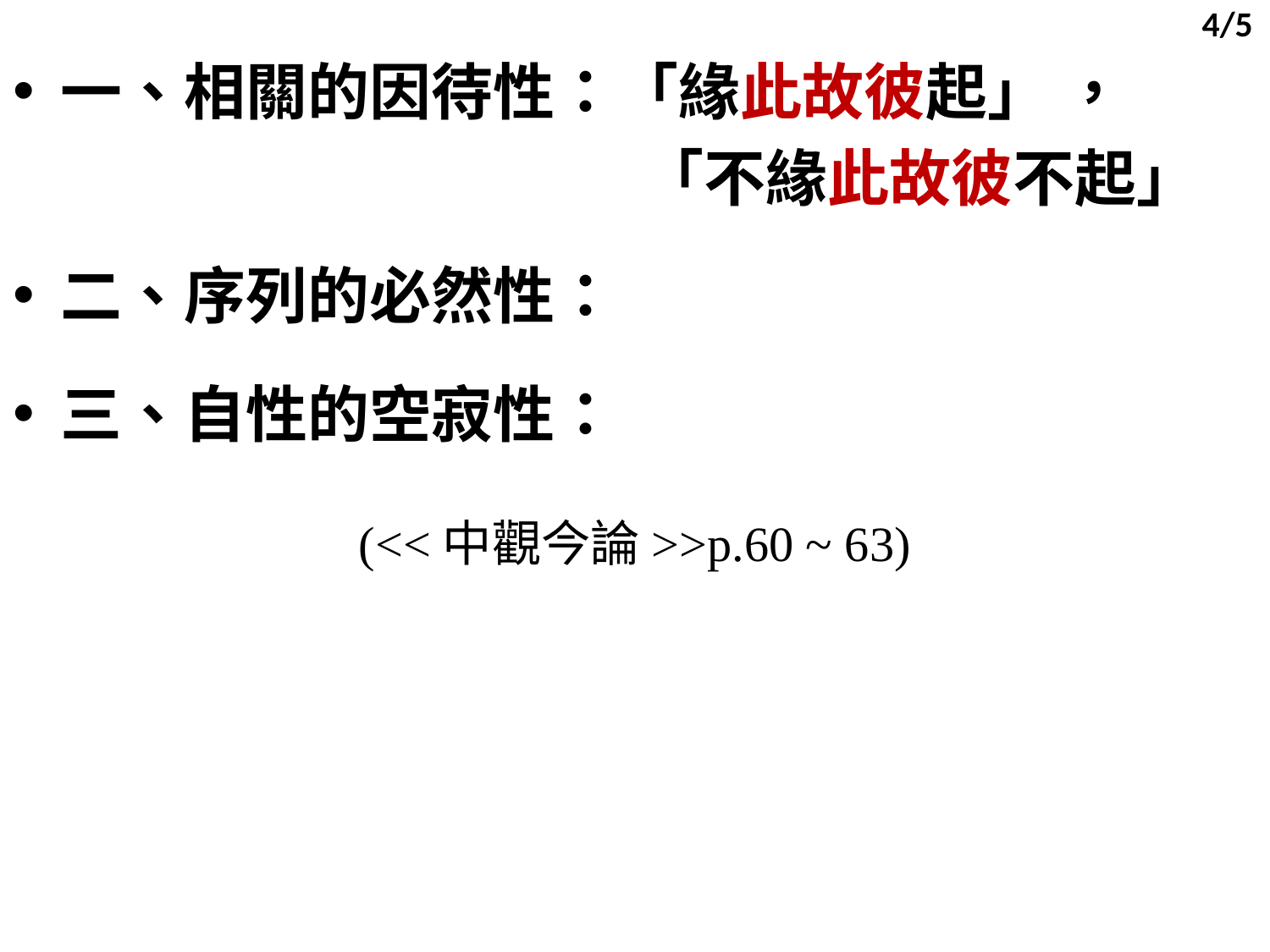

4/5
一、相關的因待性：「緣此故彼起」 ，
                                            「不緣此故彼不起」
二、序列的必然性：
三、自性的空寂性：
(<<中觀今論>>p.60 ~ 63)